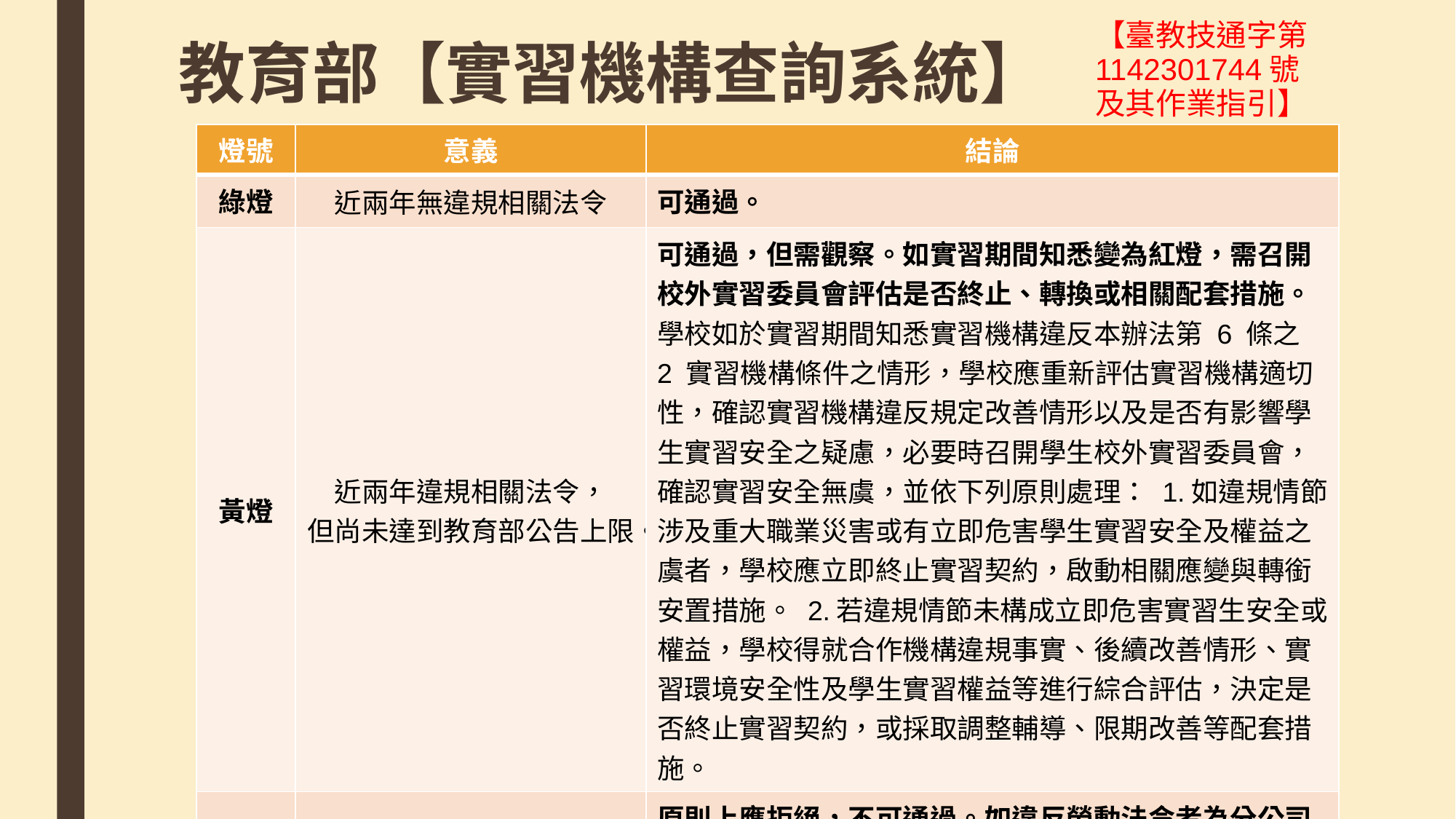

【臺教技通字第1142301744號及其作業指引】
# 教育部【實習機構查詢系統】
| 燈號 | 意義 | 結論 |
| --- | --- | --- |
| 綠燈 | 近兩年無違規相關法令 | 可通過。 |
| 黃燈 | 近兩年違規相關法令， 但尚未達到教育部公告上限。 | 可通過，但需觀察。如實習期間知悉變為紅燈，需召開校外實習委員會評估是否終止、轉換或相關配套措施。 學校如於實習期間知悉實習機構違反本辦法第 6 條之 2 實習機構條件之情形，學校應重新評估實習機構適切性，確認實習機構違反規定改善情形以及是否有影響學生實習安全之疑慮，必要時召開學生校外實習委員會，確認實習安全無虞，並依下列原則處理： 1.如違規情節涉及重大職業災害或有立即危害學生實習安全及權益之虞者，學校應立即終止實習契約，啟動相關應變與轉銜安置措施。 2.若違規情節未構成立即危害實習生安全或權益，學校得就合作機構違規事實、後續改善情形、實習環境安全性及學生實習權益等進行綜合評估，決定是否終止實習契約，或採取調整輔導、限期改善等配套措施。 |
| 紅燈 | 近兩年有違規相關法令，且已達教育部公告上限。 | 原則上應拒絕，不可通過。如違反勞動法令者為分公司或分店而其裁罰對象為總公司情形，學校欲與其他未違反法令之分公司或分店合作時，可由實習機構簽訂切結書，證明其無違反法規之事實，學校才可與之合作。 |
10